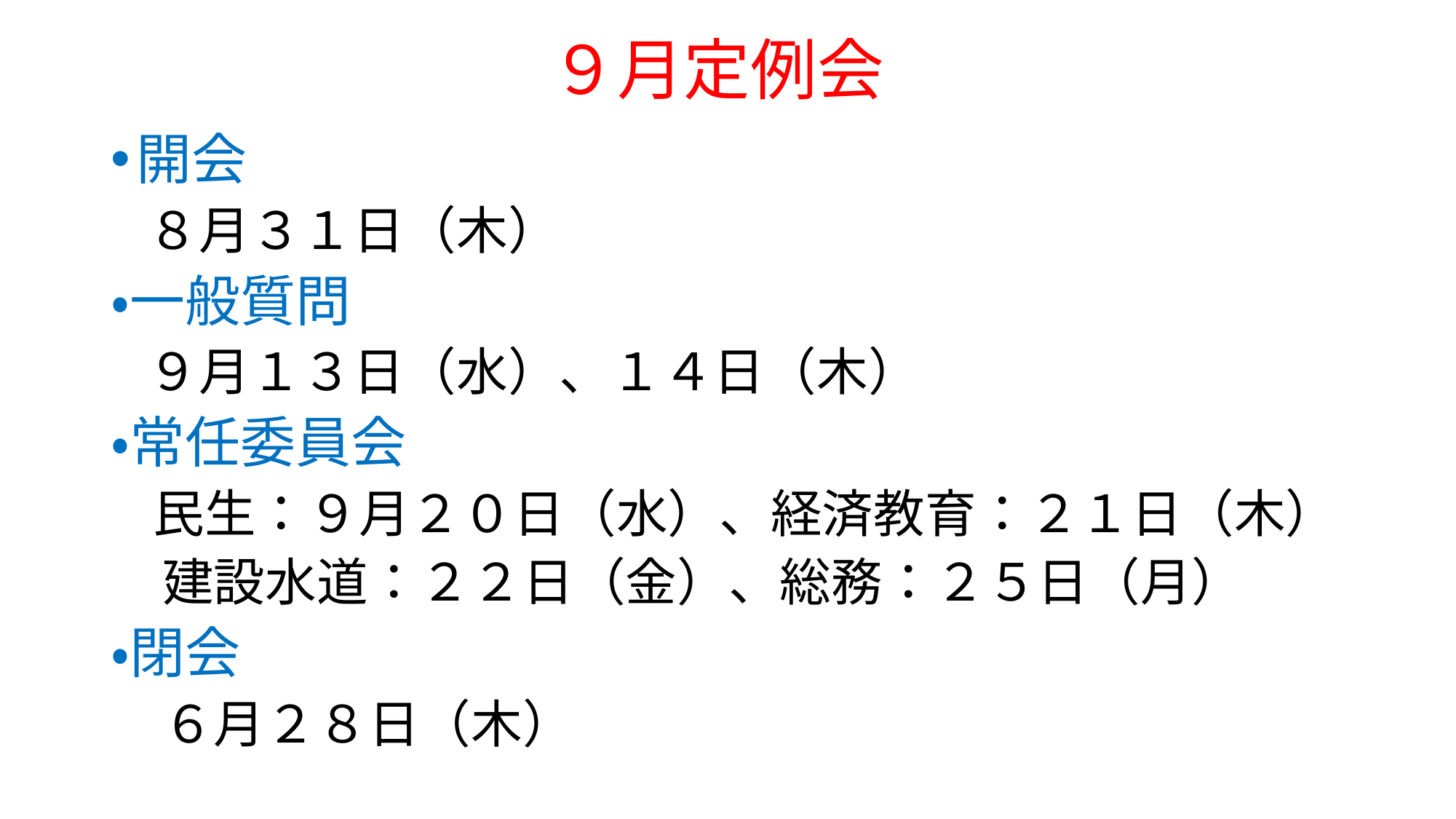

# ９月定例会
開会
　８月３１日（木）
・一般質問
　９月１３日（水）、１４日（木）
・常任委員会
　民生：９月２０日（水）、経済教育：２１日（木）
　建設水道：２２日（金）、総務：２５日（月）
・閉会
　６月２８日（木）